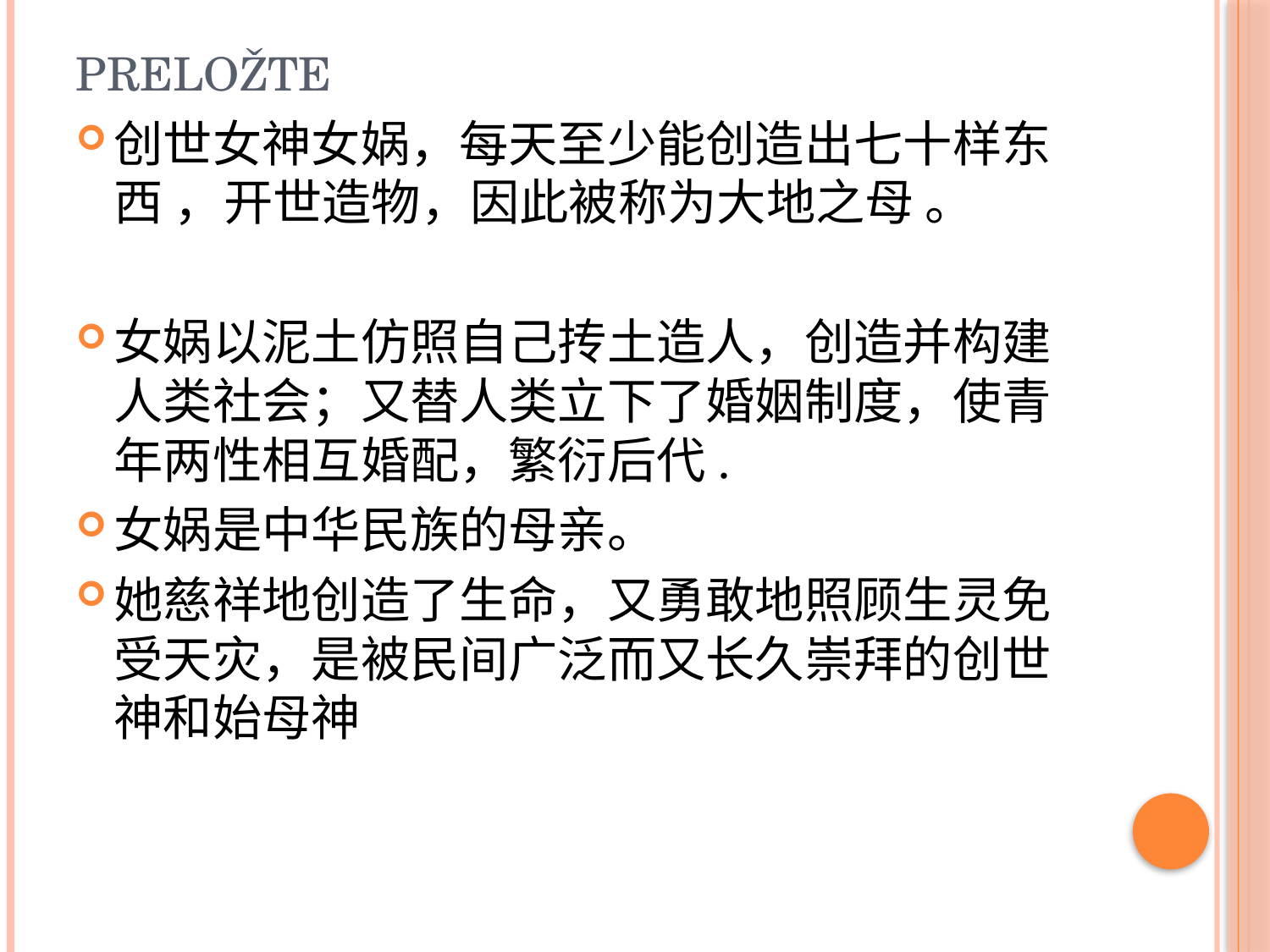

# Preložte
创世女神女娲，每天至少能创造出七十样东西 ，开世造物，因此被称为大地之母 。

女娲以泥土仿照自己抟土造人，创造并构建人类社会；又替人类立下了婚姻制度，使青年两性相互婚配，繁衍后代.
女娲是中华民族的母亲。
她慈祥地创造了生命，又勇敢地照顾生灵免受天灾，是被民间广泛而又长久崇拜的创世神和始母神